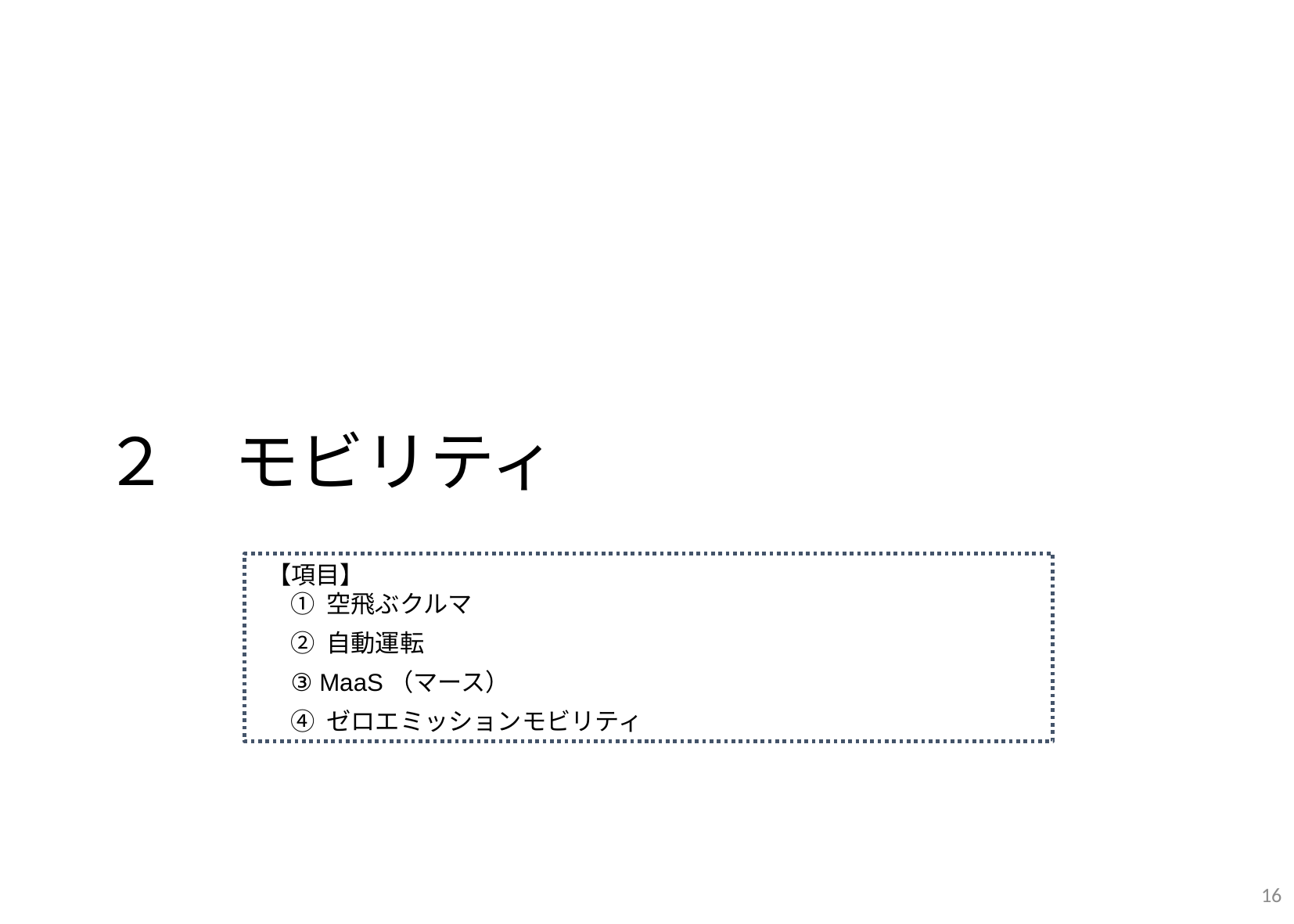

２　モビリティ
【項目】
① 空飛ぶクルマ
② 自動運転
③ MaaS（マース）
④ ゼロエミッションモビリティ
16